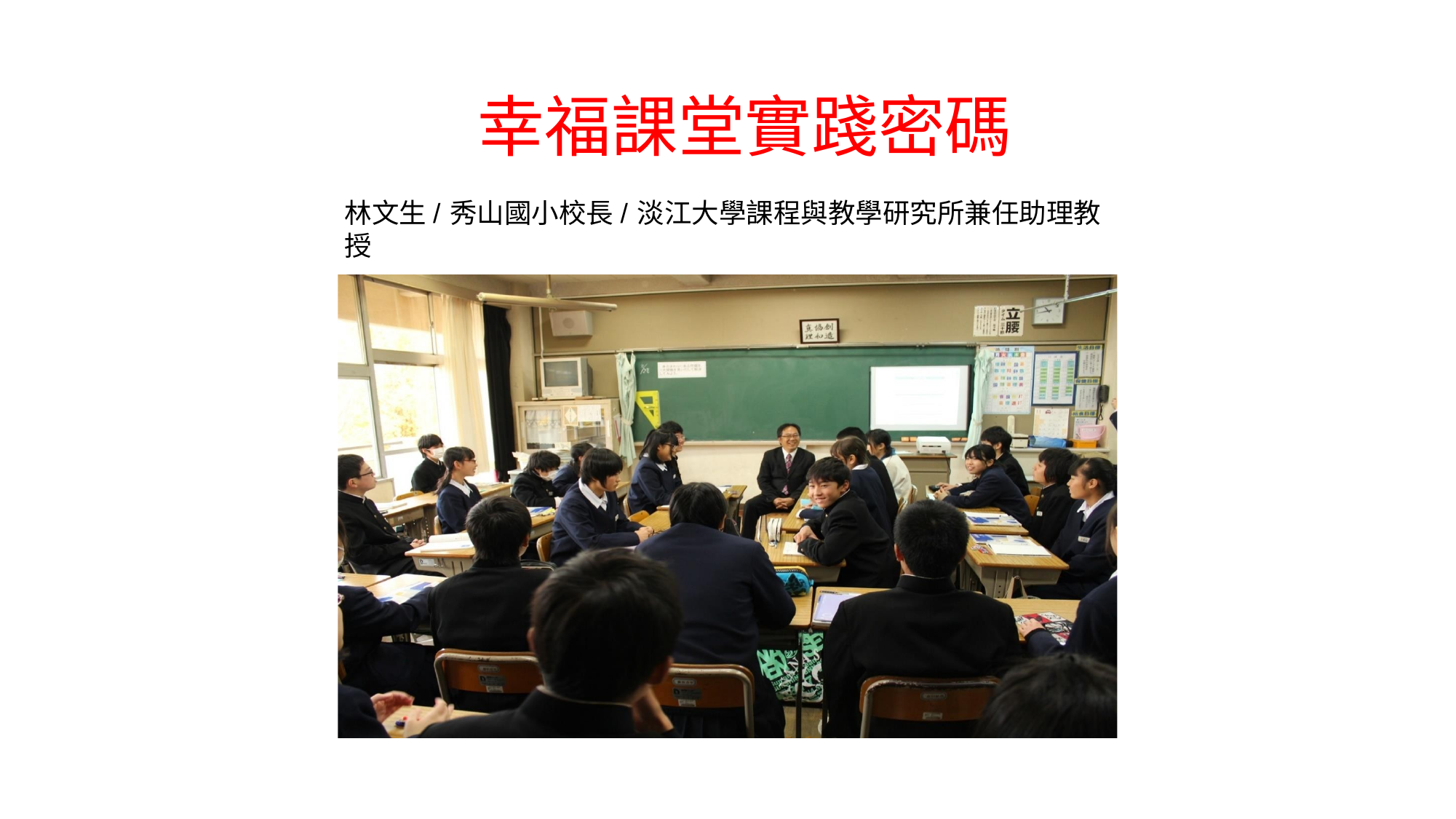

# 幸福課堂實踐密碼
林文生/秀山國小校長/淡江大學課程與教學研究所兼任助理教授